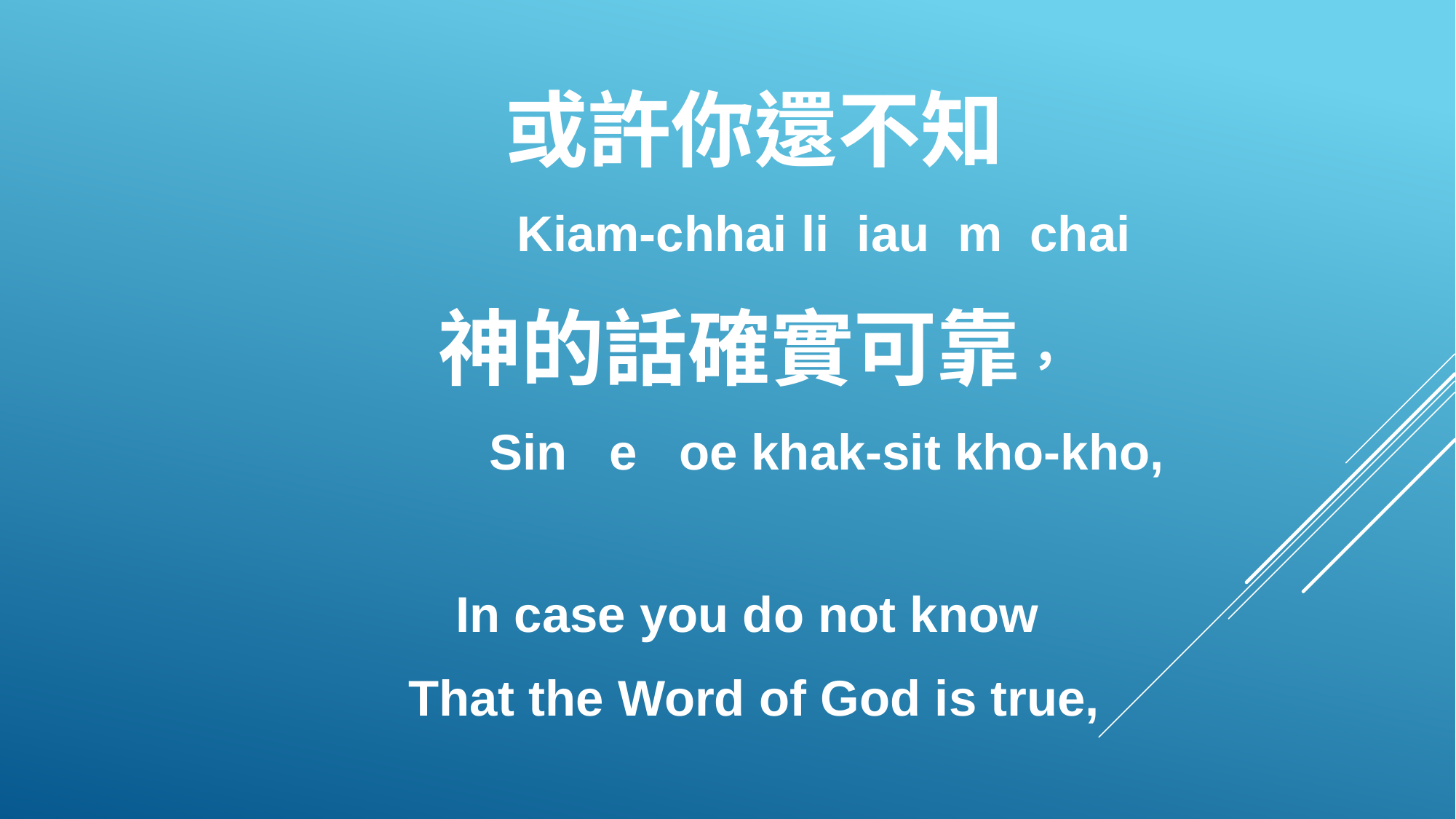

或許你還不知
                        Kiam-chhai li  iau  m  chai
神的話確實可靠，
                      Sin   e   oe khak-sit kho-kho,

In case you do not know
That the Word of God is true,